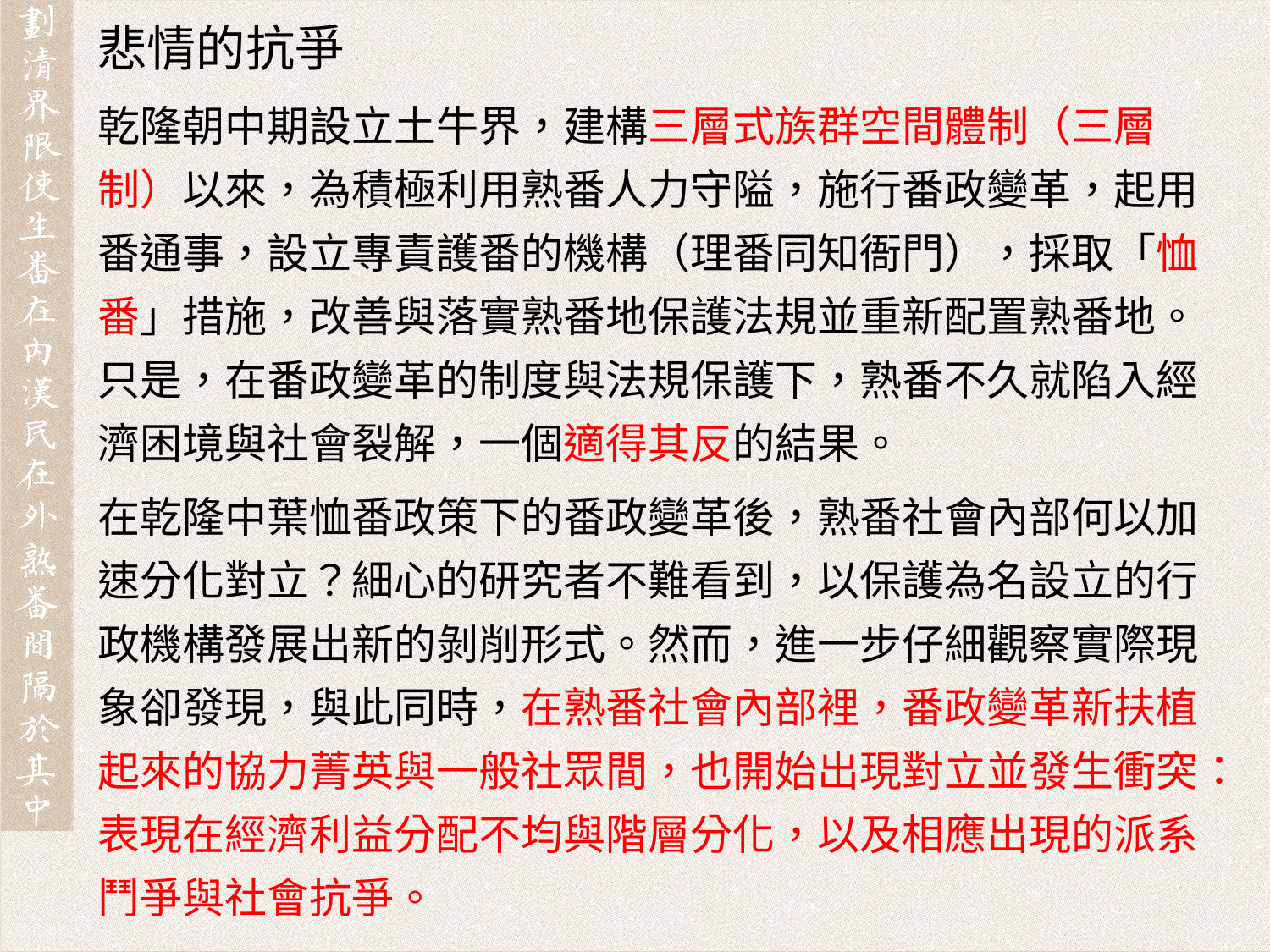

悲情的抗爭
乾隆朝中期設立土牛界，建構三層式族群空間體制（三層制）以來，為積極利用熟番人力守隘，施行番政變革，起用番通事，設立專責護番的機構（理番同知衙門），採取「恤番」措施，改善與落實熟番地保護法規並重新配置熟番地。只是，在番政變革的制度與法規保護下，熟番不久就陷入經濟困境與社會裂解，一個適得其反的結果。
在乾隆中葉恤番政策下的番政變革後，熟番社會內部何以加速分化對立？細心的研究者不難看到，以保護為名設立的行政機構發展出新的剝削形式。然而，進一步仔細觀察實際現象卻發現，與此同時，在熟番社會內部裡，番政變革新扶植起來的協力菁英與一般社眾間，也開始出現對立並發生衝突：表現在經濟利益分配不均與階層分化，以及相應出現的派系鬥爭與社會抗爭。